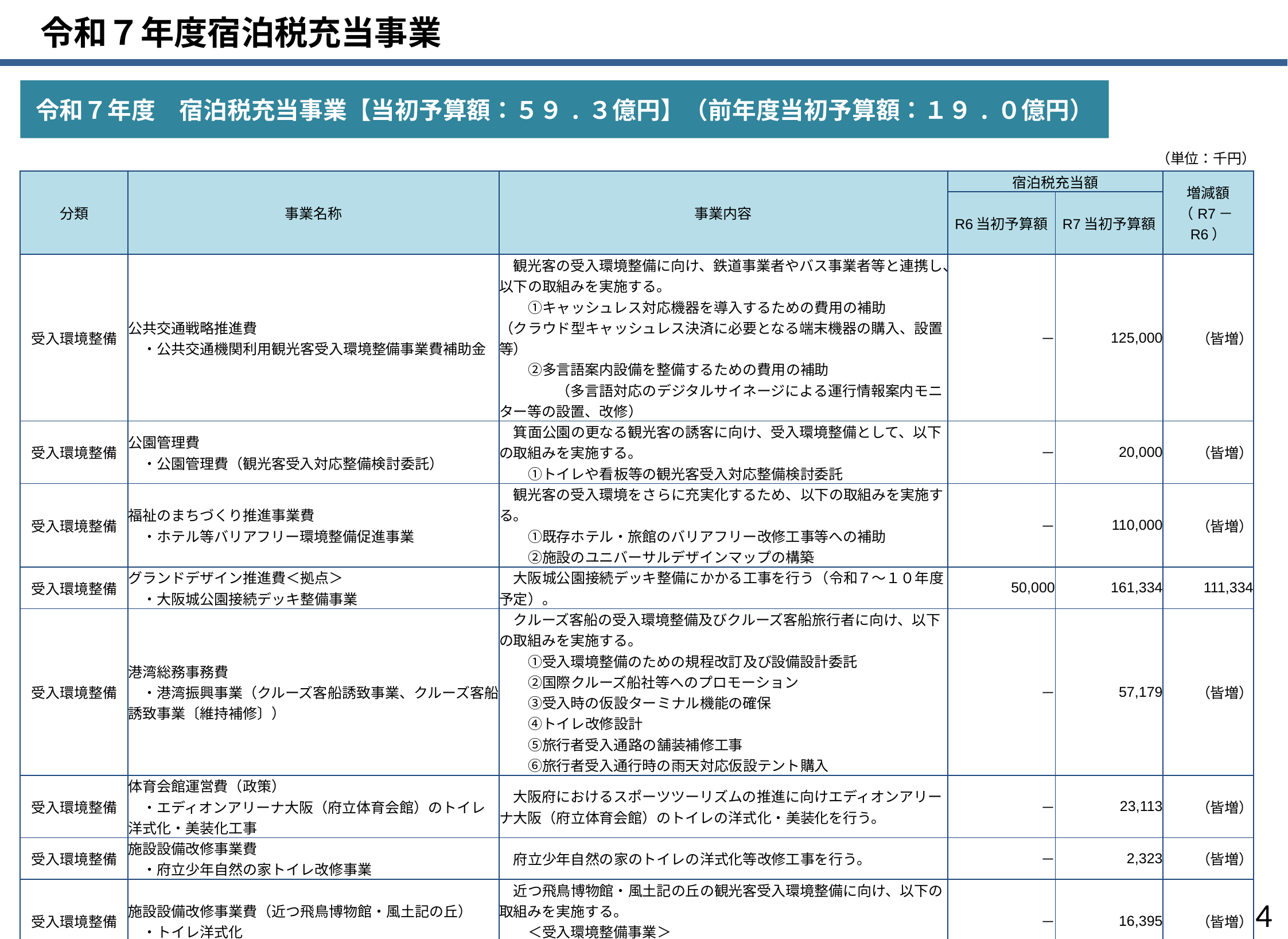

令和７年度宿泊税充当事業

令和７年度　宿泊税充当事業【当初予算額：５９.３億円】（前年度当初予算額：１９.０億円）
（単位：千円）
| 分類 | 事業名称 | 事業内容 | 宿泊税充当額 |  | 増減額 （R7－R6） |
| --- | --- | --- | --- | --- | --- |
|  |  |  | R6当初予算額 | R7当初予算額 |  |
| 受入環境整備 | 公共交通戦略推進費 　・公共交通機関利用観光客受入環境整備事業費補助金 | 観光客の受入環境整備に向け、鉄道事業者やバス事業者等と連携し、以下の取組みを実施する。 　　①キャッシュレス対応機器を導入するための費用の補助 （クラウド型キャッシュレス決済に必要となる端末機器の購入、設置等） 　　②多言語案内設備を整備するための費用の補助 　　　　（多言語対応のデジタルサイネージによる運行情報案内モニター等の設置、改修） | － | 125,000 | （皆増） |
| 受入環境整備 | 公園管理費 　・公園管理費（観光客受入対応整備検討委託） | 箕面公園の更なる観光客の誘客に向け、受入環境整備として、以下の取組みを実施する。 　　①トイレや看板等の観光客受入対応整備検討委託 | － | 20,000 | （皆増） |
| 受入環境整備 | 福祉のまちづくり推進事業費 　・ホテル等バリアフリー環境整備促進事業 | 観光客の受入環境をさらに充実化するため、以下の取組みを実施する。 　　①既存ホテル・旅館のバリアフリー改修工事等への補助 　　②施設のユニバーサルデザインマップの構築 | － | 110,000 | （皆増） |
| 受入環境整備 | グランドデザイン推進費＜拠点＞ 　・大阪城公園接続デッキ整備事業 | 大阪城公園接続デッキ整備にかかる工事を行う（令和７～１０年度予定）。 | 50,000 | 161,334 | 111,334 |
| 受入環境整備 | 港湾総務事務費 　・港湾振興事業（クルーズ客船誘致事業、クルーズ客船誘致事業〔維持補修〕） | クルーズ客船の受入環境整備及びクルーズ客船旅行者に向け、以下の取組みを実施する。 　　①受入環境整備のための規程改訂及び設備設計委託 　　②国際クルーズ船社等へのプロモーション 　　③受入時の仮設ターミナル機能の確保 　　④トイレ改修設計 　　⑤旅行者受入通路の舗装補修工事 　　⑥旅行者受入通行時の雨天対応仮設テント購入 | － | 57,179 | （皆増） |
| 受入環境整備 | 体育会館運営費（政策） 　・エディオンアリーナ大阪（府立体育会館）のトイレ洋式化・美装化工事 | 大阪府におけるスポーツツーリズムの推進に向けエディオンアリーナ大阪（府立体育会館）のトイレの洋式化・美装化を行う。 | － | 23,113 | （皆増） |
| 受入環境整備 | 施設設備改修事業費 　・府立少年自然の家トイレ改修事業 | 府立少年自然の家のトイレの洋式化等改修工事を行う。 | － | 2,323 | （皆増） |
| 受入環境整備 | 施設設備改修事業費（近つ飛鳥博物館・風土記の丘） 　・トイレ洋式化 | 近つ飛鳥博物館・風土記の丘の観光客受入環境整備に向け、以下の取組みを実施する。 　　＜受入環境整備事業＞ 　　　①近つ飛鳥博物館・風土記の丘のトイレ洋式化 | － | 16,395 | （皆増） |
| 受入環境整備 | 施設設備改修事業費（弥生文化博物館） 　・トイレ洋式化 | 弥生文化博物館の観光客受入環境整備に向け、以下の取組みを実施する。 　　＜受入環境整備事業＞ 　　　①弥生文化博物館のトイレ洋式化 | － | 3,576 | （皆増） |
| 受入環境整備 | 2025年日本国際博覧会対策事業費 　・会場周辺等の安全対策（通訳謝金の拡充） | 外国人観光客が絡む事件事故、遺失拾得等の各種警察事象の処理に伴う通訳需要に迅速かつ的確に対応できる体制を整えることにより、観光客の受入環境整備を推進するため、以下の取組みを実施する。 　　①通訳体制の強化（部外通訳人の運用費用確保） | － | 38,165 | （皆増） |
4